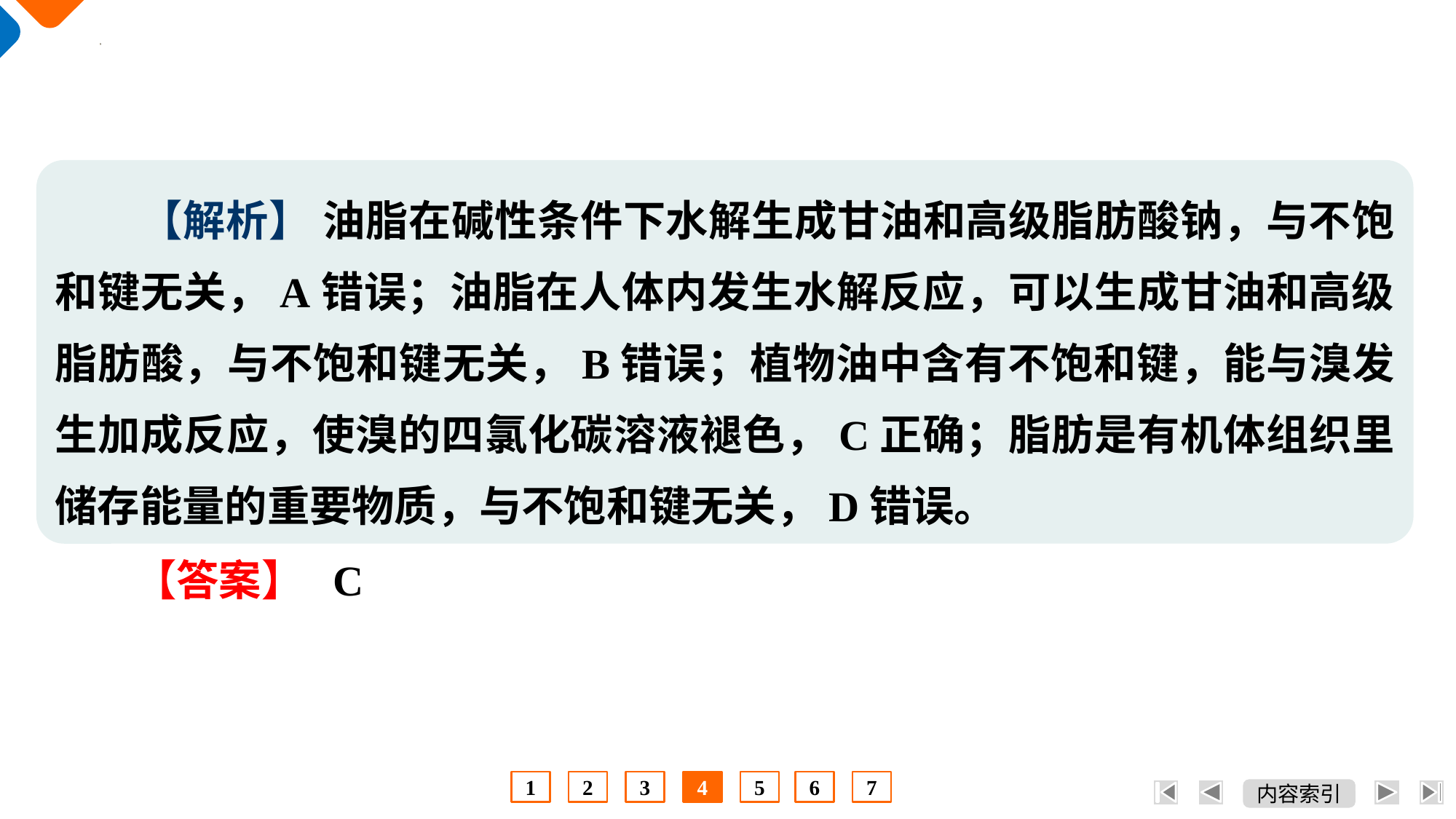

【解析】 油脂在碱性条件下水解生成甘油和高级脂肪酸钠，与不饱和键无关，A错误；油脂在人体内发生水解反应，可以生成甘油和高级脂肪酸，与不饱和键无关，B错误；植物油中含有不饱和键，能与溴发生加成反应，使溴的四氯化碳溶液褪色，C正确；脂肪是有机体组织里储存能量的重要物质，与不饱和键无关，D错误。
【答案】  C
1
2
3
4
5
6
7